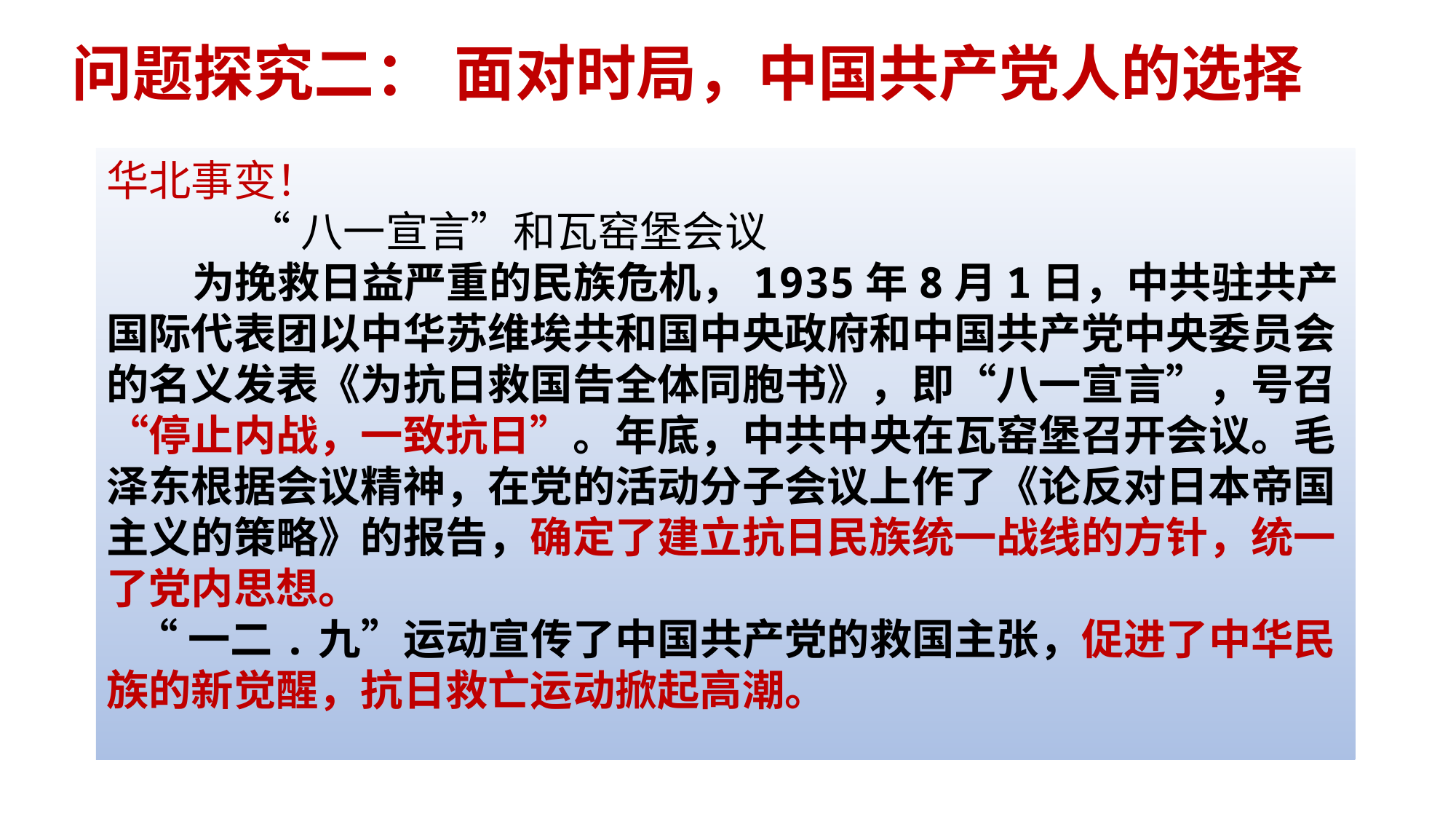

问题探究二：  面对时局，中国共产党人的选择
华北事变！
               “八一宣言”和瓦窑堡会议
        为挽救日益严重的民族危机，1935年8月1日，中共驻共产国际代表团以中华苏维埃共和国中央政府和中国共产党中央委员会的名义发表《为抗日救国告全体同胞书》，即“八一宣言”，号召“停止内战，一致抗日”。年底，中共中央在瓦窑堡召开会议。毛泽东根据会议精神，在党的活动分子会议上作了《论反对日本帝国主义的策略》的报告，确定了建立抗日民族统一战线的方针，统一了党内思想。
   “一二.九”运动宣传了中国共产党的救国主张，促进了中华民族的新觉醒，抗日救亡运动掀起高潮。